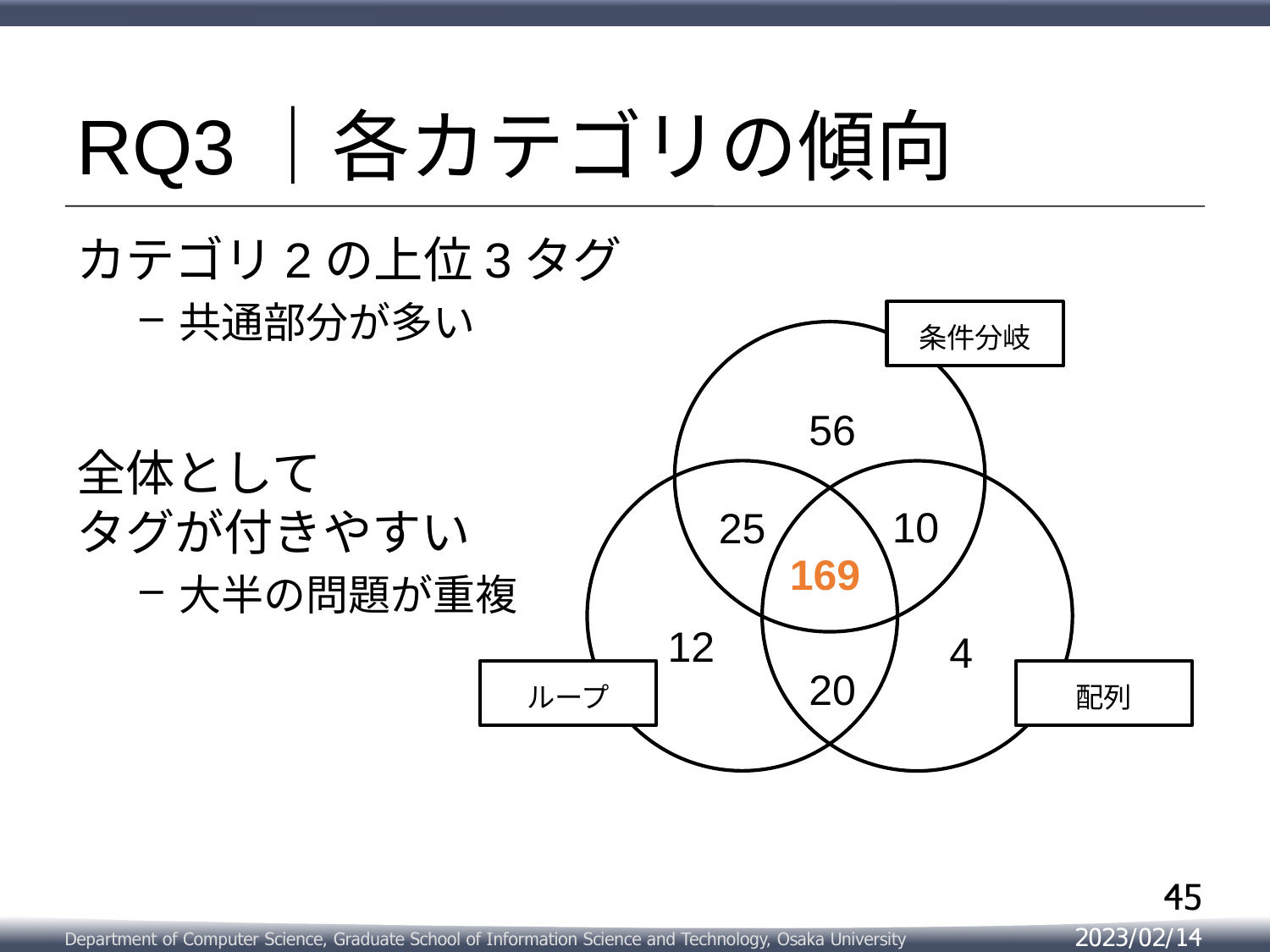

# RQ3｜各カテゴリの傾向
カテゴリ2の上位3タグ
共通部分が多い

全体として
タグが付きやすい
大半の問題が重複

条件分岐

56

10
25
169
12
4
20

ループ
配列
45
2023/02/14